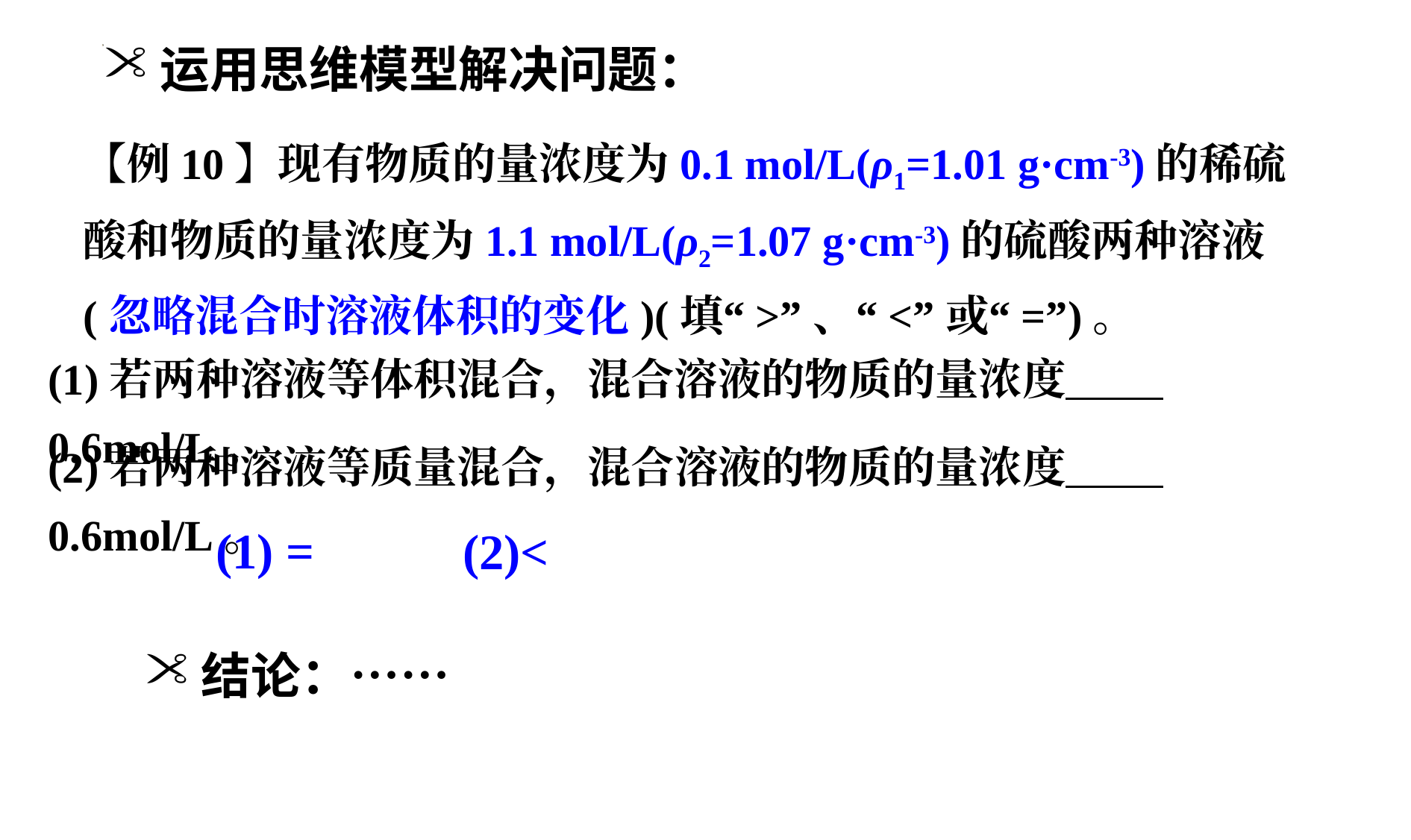

运用思维模型解决问题：
【例10】现有物质的量浓度为0.1 mol/L(ρ1=1.01 g·cm-3)的稀硫酸和物质的量浓度为1.1 mol/L(ρ2=1.07 g·cm-3)的硫酸两种溶液(忽略混合时溶液体积的变化)(填“>”、“<”或“=”)。
(1)若两种溶液等体积混合，混合溶液的物质的量浓度          0.6mol/L。
(2)若两种溶液等质量混合，混合溶液的物质的量浓度          0.6mol/L。
(1) =
(2)<
结论：……